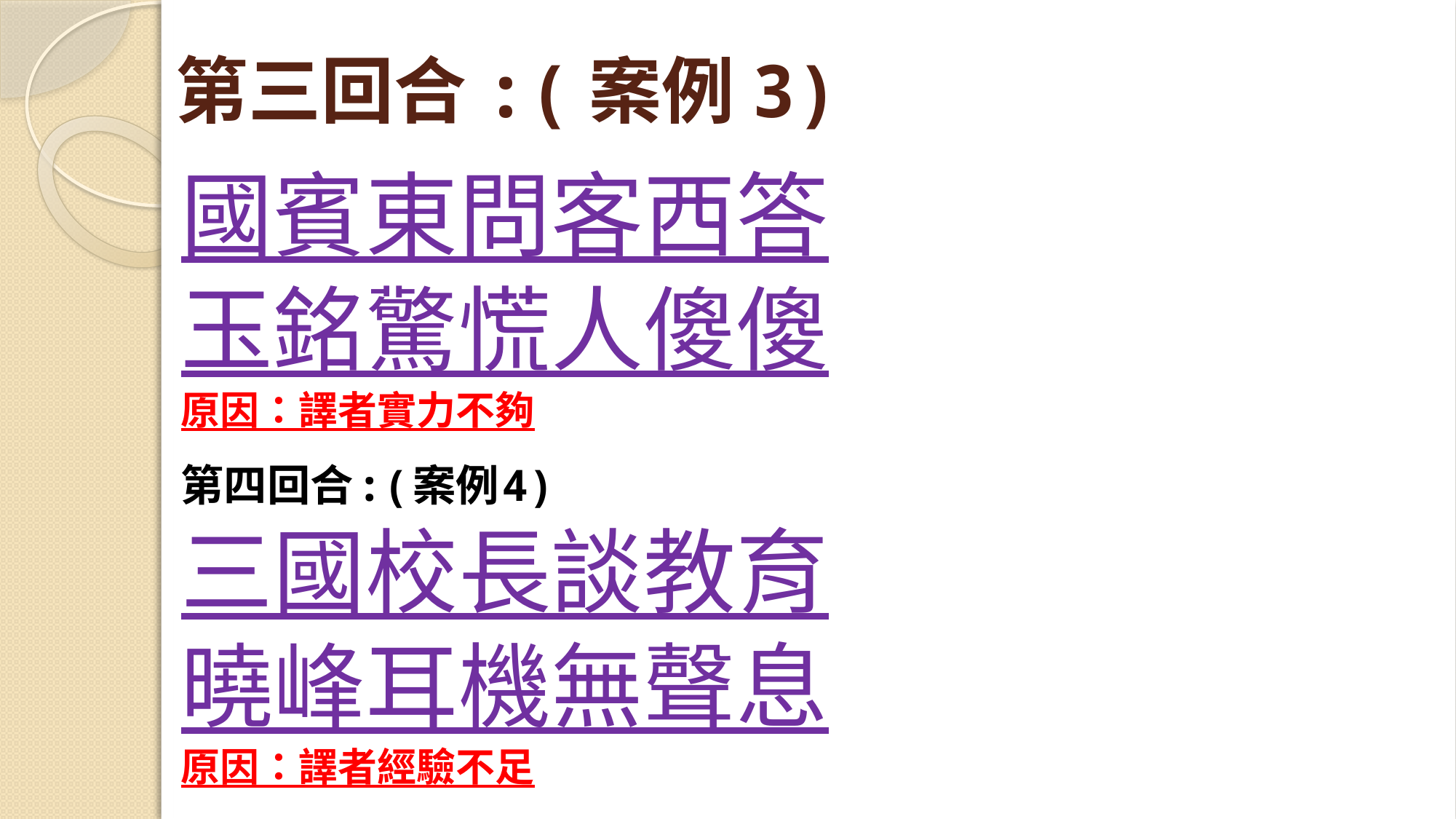

# 第三回合:(案例3)
國賓東問客西答
玉銘驚慌人傻傻
原因：譯者實力不夠

第四回合:(案例4)
三國校長談教育
曉峰耳機無聲息
原因：譯者經驗不足